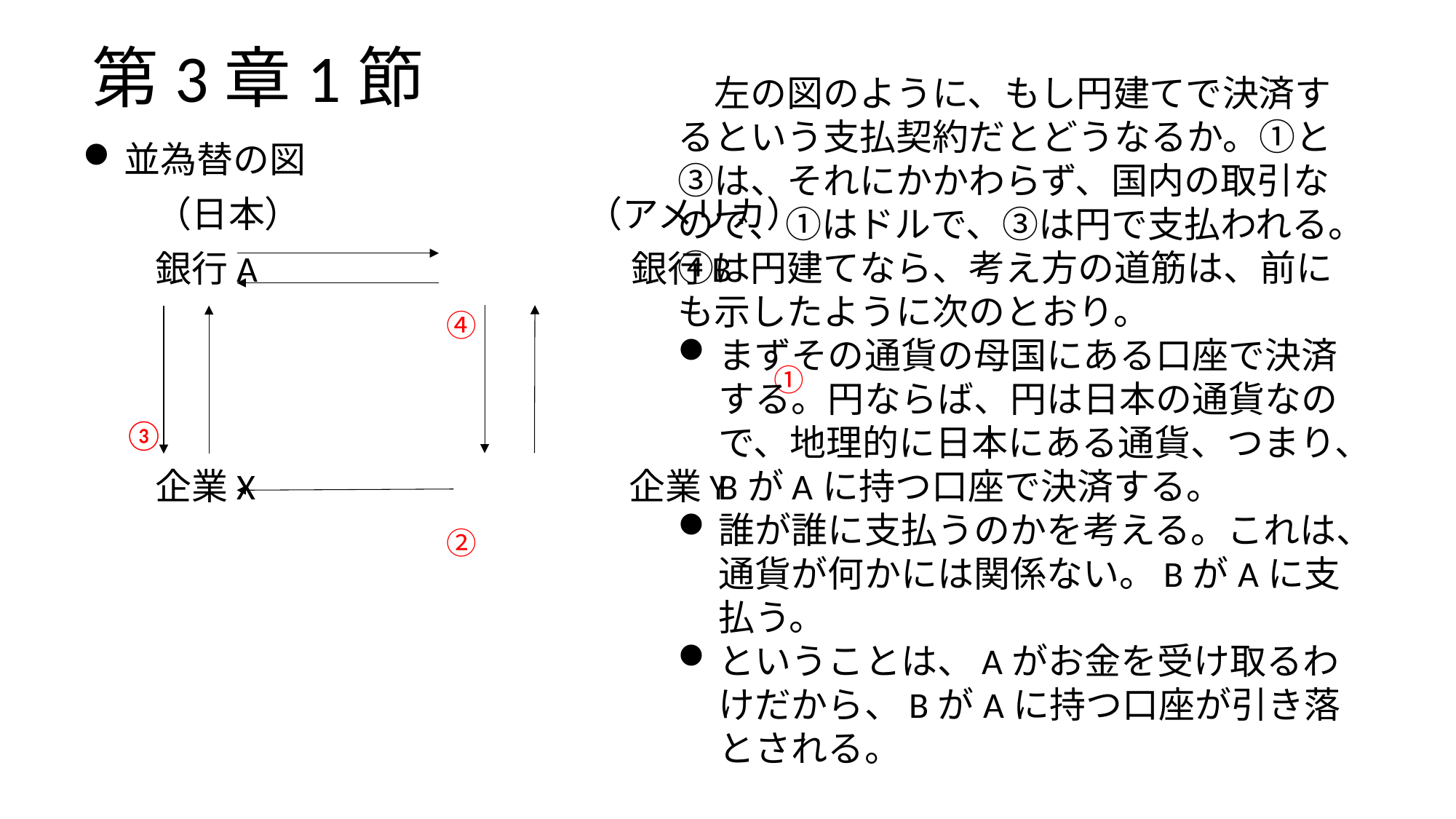

# 第3章1節
　左の図のように、もし円建てで決済するという支払契約だとどうなるか。①と③は、それにかかわらず、国内の取引なので、①はドルで、③は円で支払われる。④は円建てなら、考え方の道筋は、前にも示したように次のとおり。
まずその通貨の母国にある口座で決済する。円ならば、円は日本の通貨なので、地理的に日本にある通貨、つまり、BがAに持つ口座で決済する。
誰が誰に支払うのかを考える。これは、通貨が何かには関係ない。BがAに支払う。
ということは、Aがお金を受け取るわけだから、BがAに持つ口座が引き落とされる。
並為替の図
　　（日本）　　　　　　　　（アメリカ）
　　銀行A　　　　　　　　　　銀行B
　　　　　　　　　　④
　　　　　　　　　　　　　　　　　　　①
     ③
　　企業X　　　　　　　　　　企業Y
　　　　　　　　　　②